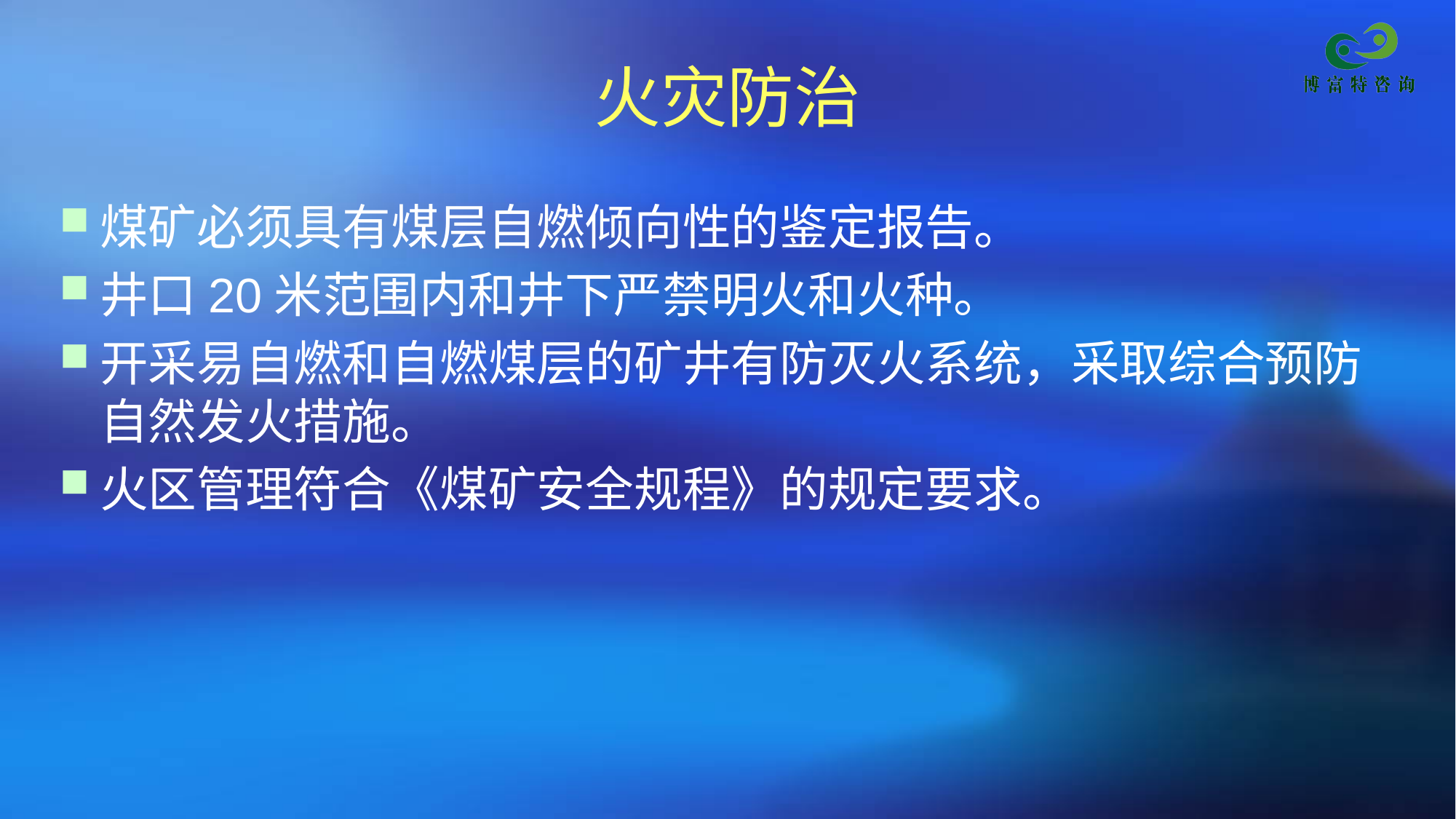

# 火灾防治
煤矿必须具有煤层自燃倾向性的鉴定报告。
井口20米范围内和井下严禁明火和火种。
开采易自燃和自燃煤层的矿井有防灭火系统，采取综合预防自然发火措施。
火区管理符合《煤矿安全规程》的规定要求。